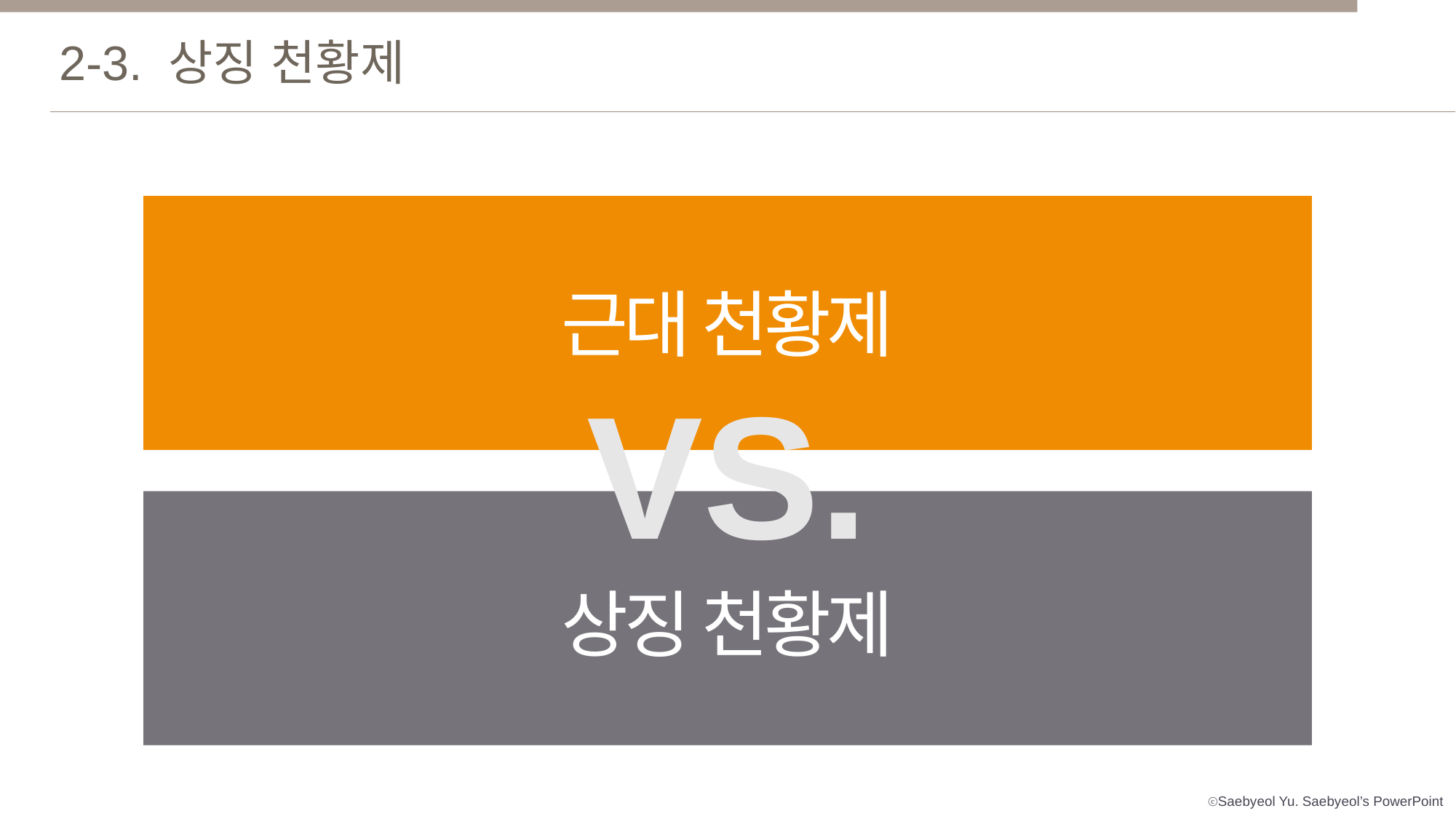

2-3. 상징 천황제

근대 천황제
VS.

상징 천황제